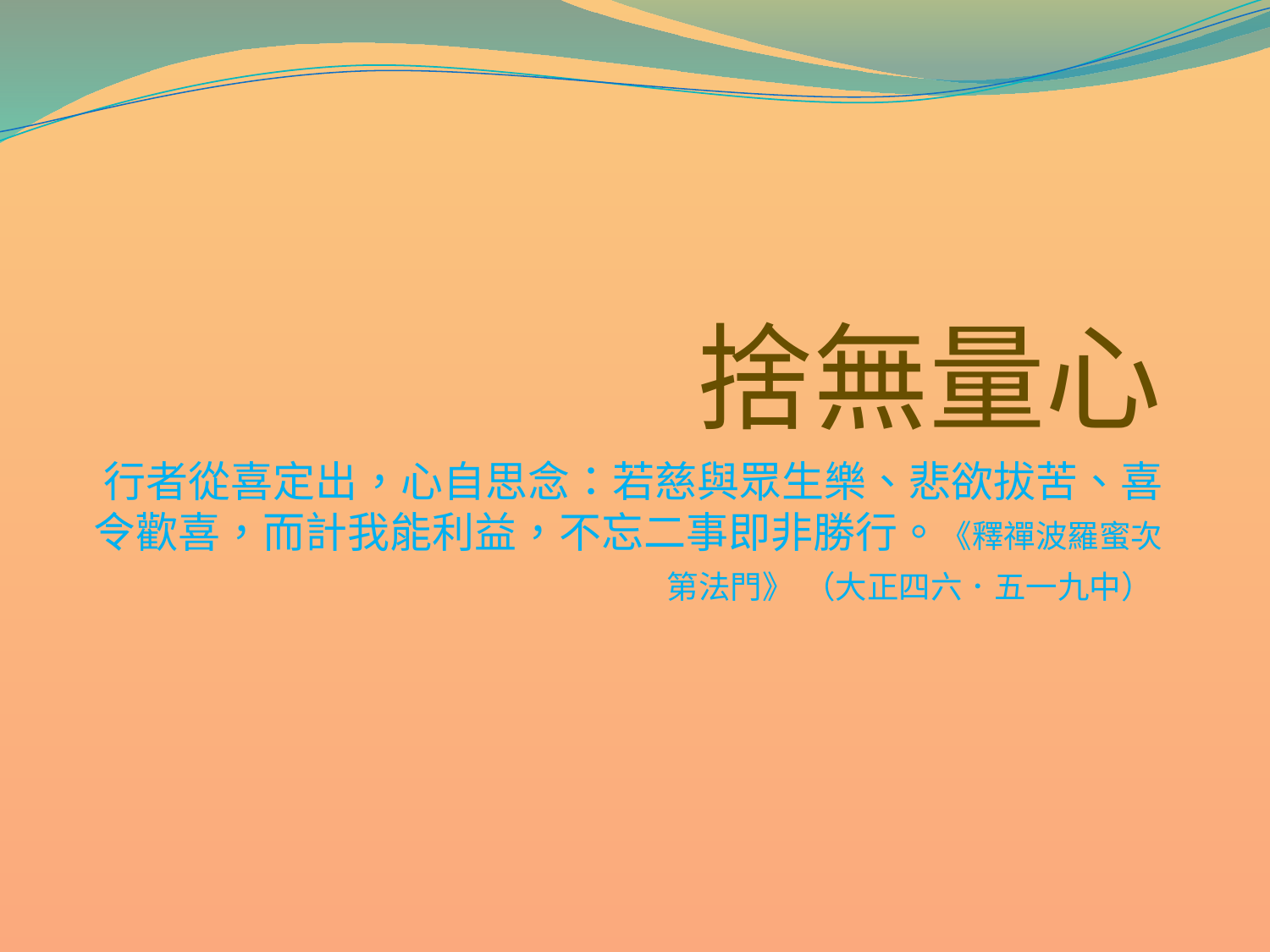

# 捨無量心
行者從喜定出，心自思念：若慈與眾生樂、悲欲拔苦、喜令歡喜，而計我能利益，不忘二事即非勝行。《釋禪波羅蜜次第法門》 （大正四六．五一九中）